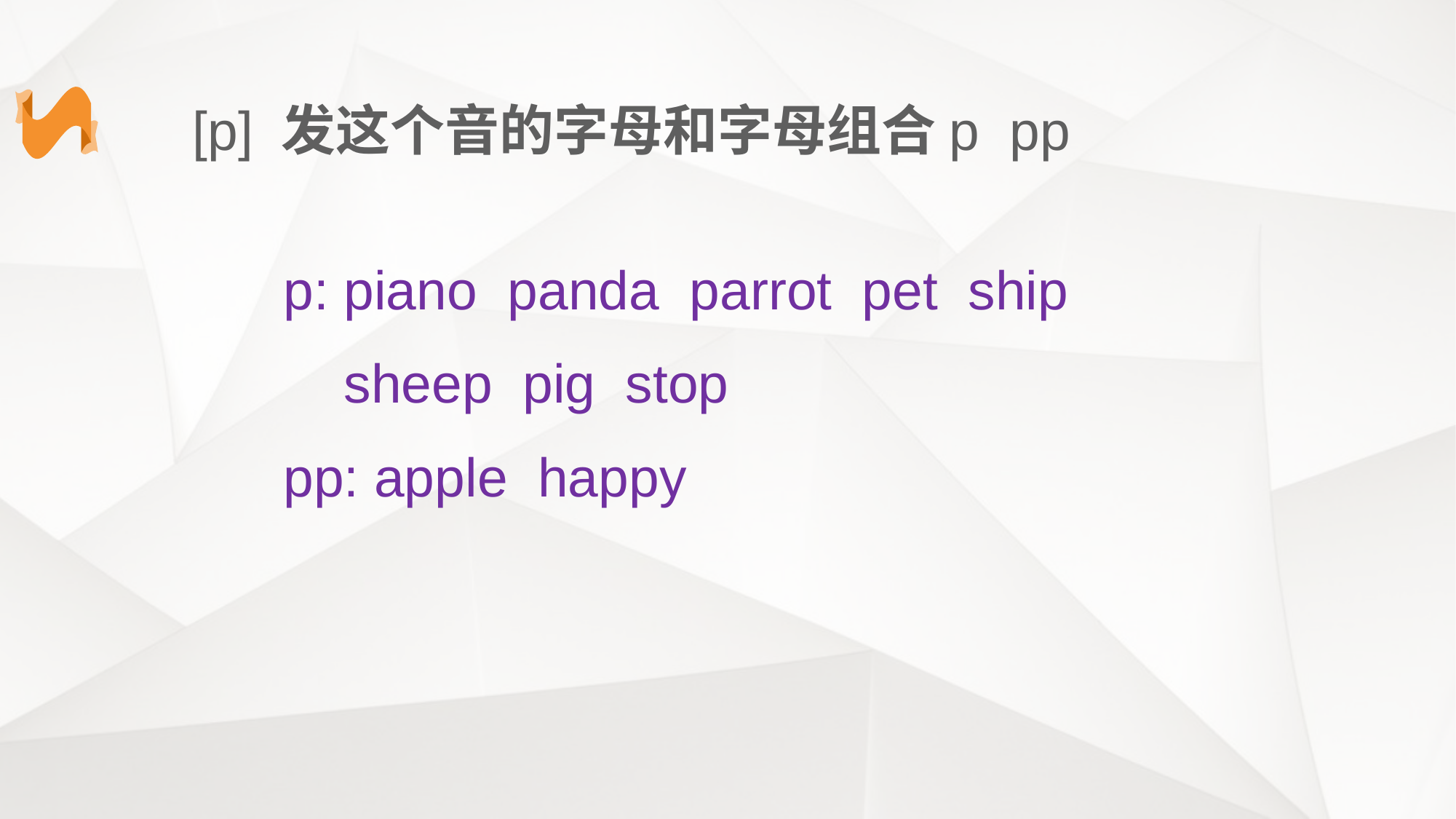

[p] 发这个音的字母和字母组合p  pp
      p: piano  panda  parrot  pet  ship
          sheep  pig  stop
      pp: apple  happy